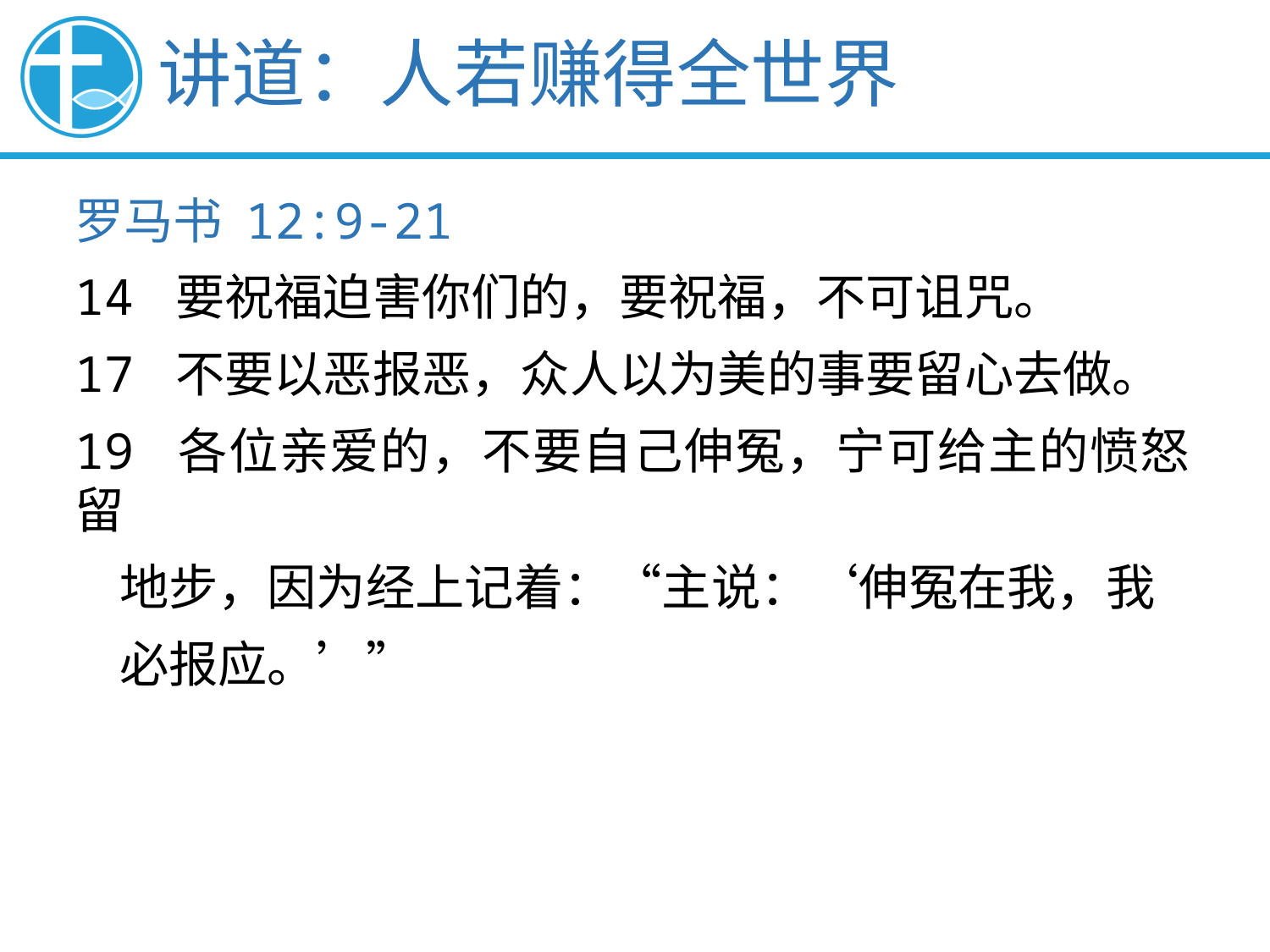

讲道：人若赚得全世界
罗马书 12:9-21
14 要祝福迫害你们的，要祝福，不可诅咒。
17 不要以恶报恶，众人以为美的事要留心去做。
19 各位亲爱的，不要自己伸冤，宁可给主的愤怒留
   地步，因为经上记着：“主说：‘伸冤在我，我
   必报应。’”